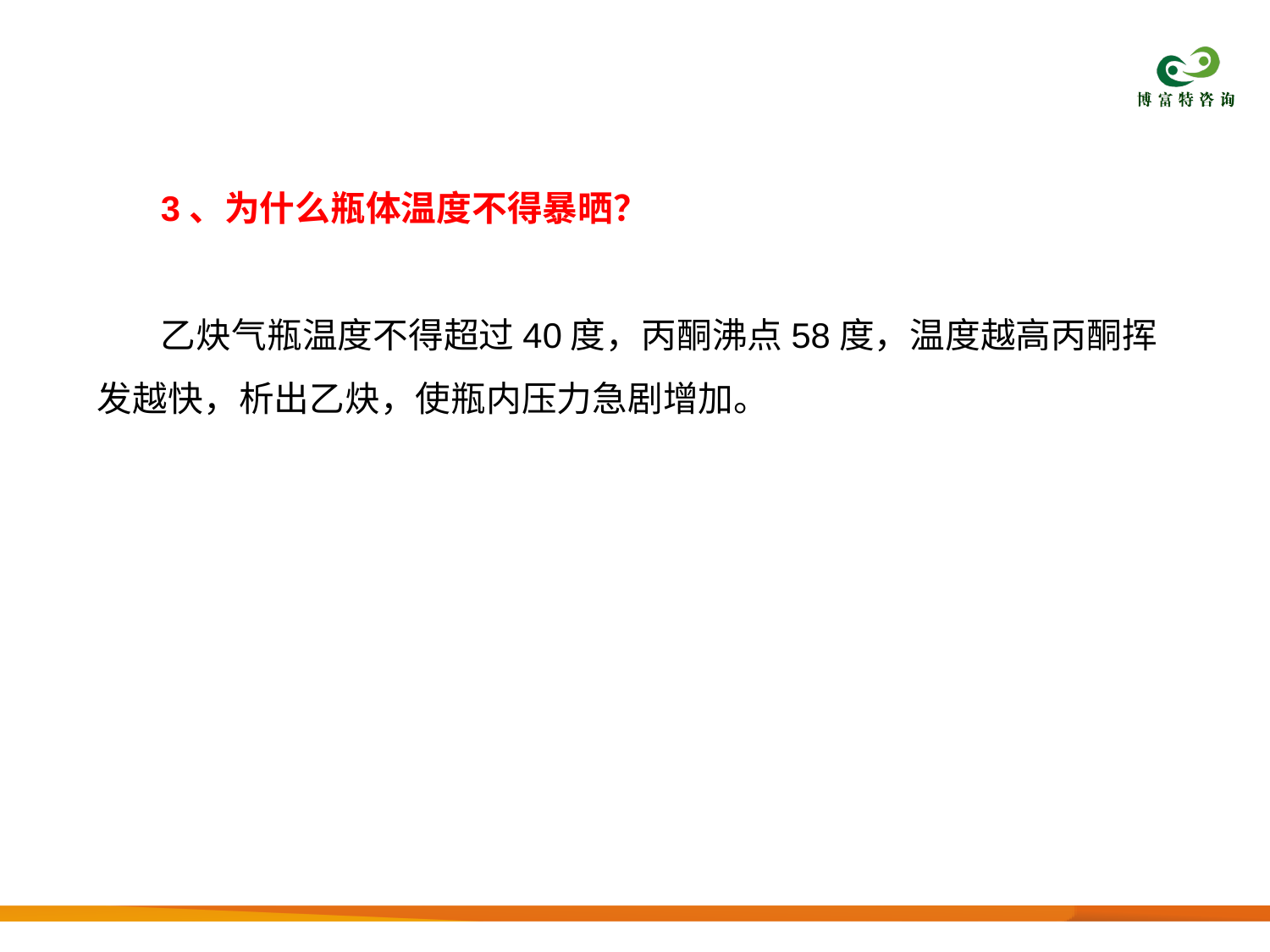

3、为什么瓶体温度不得暴晒？

乙炔气瓶温度不得超过40度，丙酮沸点58度，温度越高丙酮挥发越快，析出乙炔，使瓶内压力急剧增加。